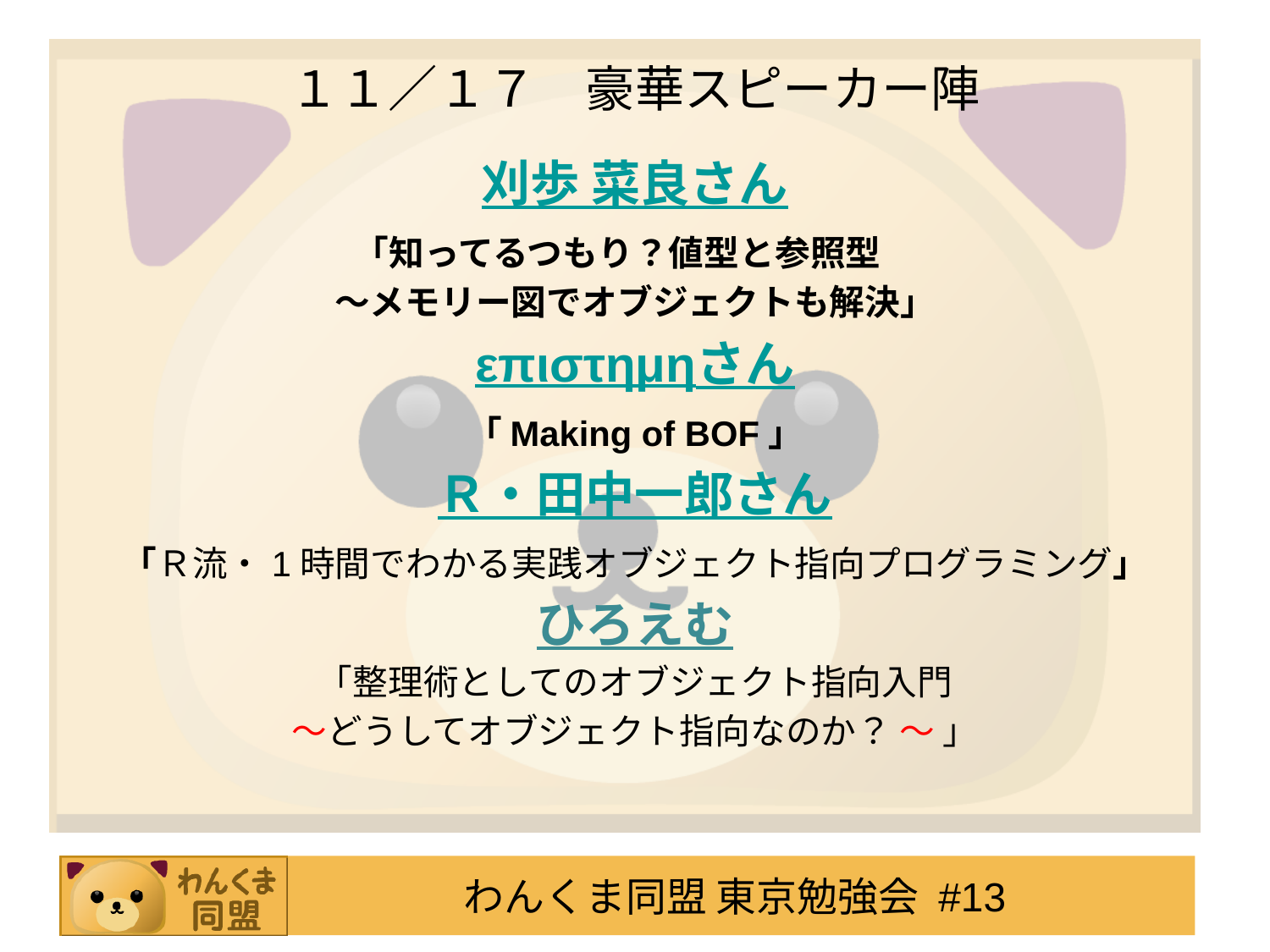

# １１／１７　豪華スピーカー陣
刈歩 菜良さん
「知ってるつもり？値型と参照型
～メモリー図でオブジェクトも解決」
επιστημηさん
「Making of BOF」
Ｒ・田中一郎さん
「Ｒ流・1時間でわかる実践オブジェクト指向プログラミング」
ひろえむ
「整理術としてのオブジェクト指向入門
～どうしてオブジェクト指向なのか？ ～ 」